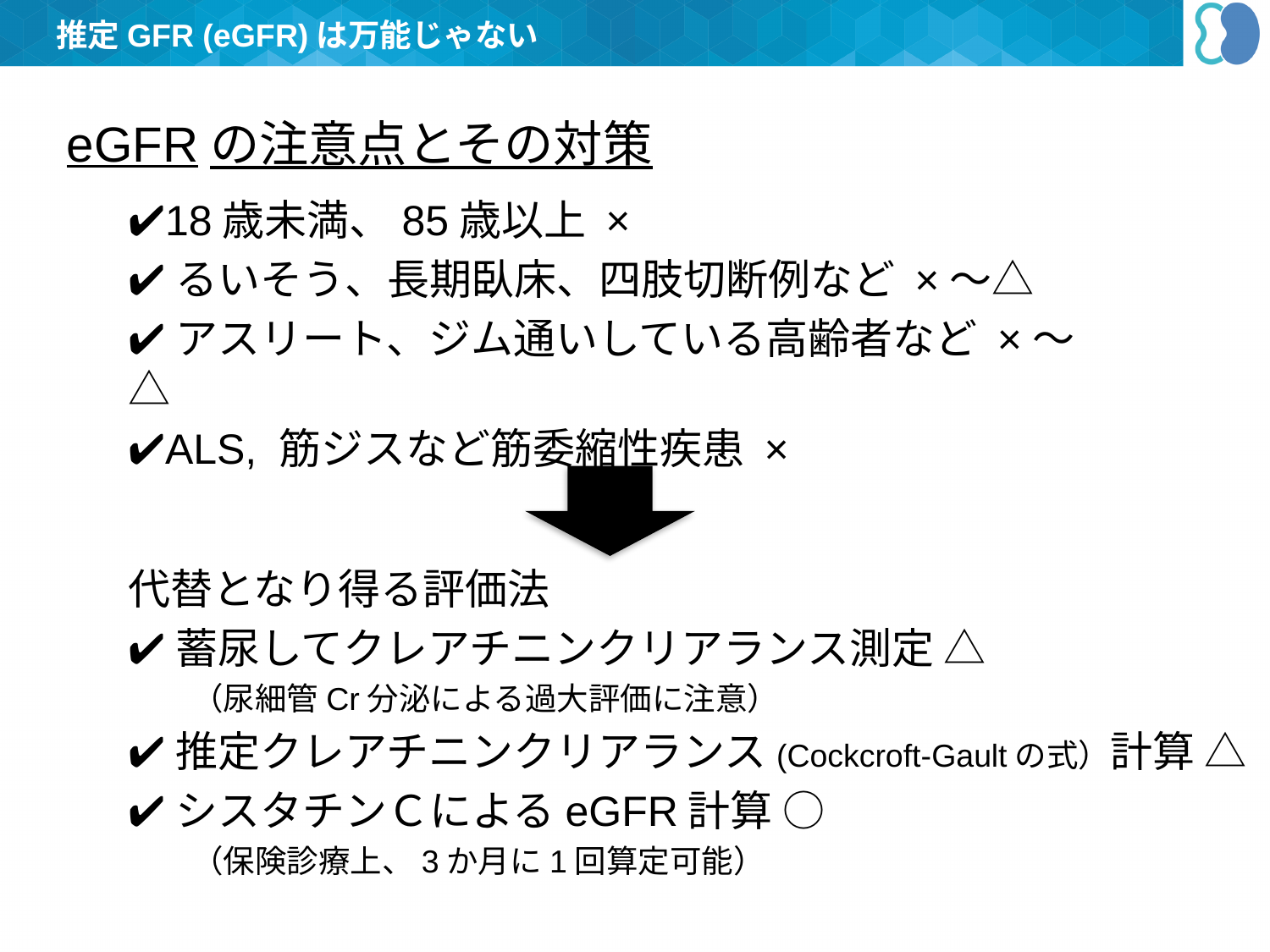

推定GFR (eGFR)は万能じゃない
eGFRの注意点とその対策
✔18歳未満、85歳以上 ×
✔るいそう、長期臥床、四肢切断例など ×～△
✔アスリート、ジム通いしている高齢者など ×～△
✔ALS, 筋ジスなど筋委縮性疾患 ×

代替となり得る評価法
✔蓄尿してクレアチニンクリアランス測定 △
　　（尿細管Cr分泌による過大評価に注意）
✔推定クレアチニンクリアランス(Cockcroft-Gaultの式）計算 △
✔シスタチンＣによるeGFR計算 ○
　　（保険診療上、3か月に1回算定可能）